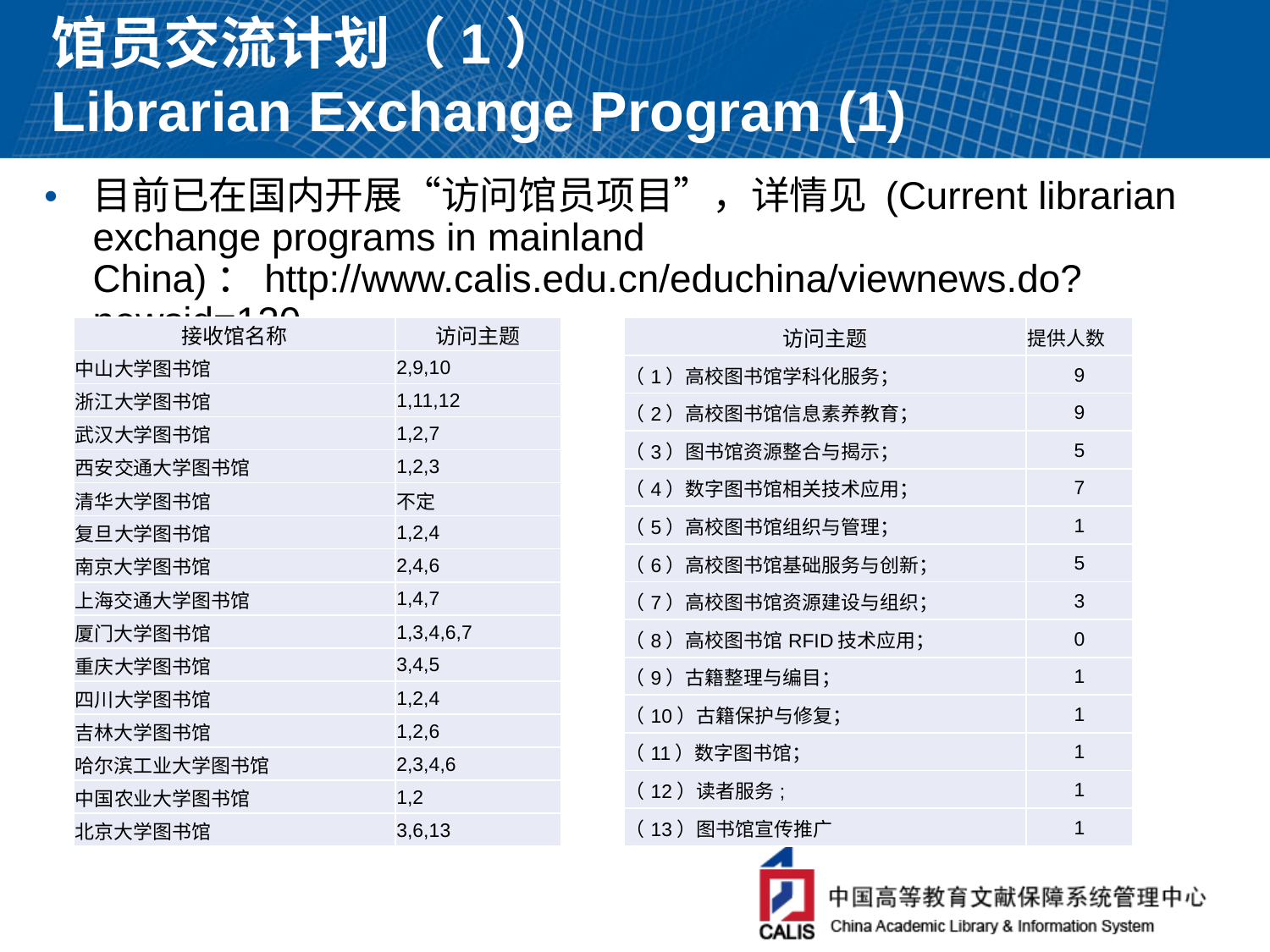

# 馆员交流计划（1） Librarian Exchange Program (1)
目前已在国内开展“访问馆员项目”，详情见 (Current librarian exchange programs in mainland China)：http://www.calis.edu.cn/educhina/viewnews.do?newsid=120

| 接收馆名称 | 访问主题 |
| --- | --- |
| 中山大学图书馆 | 2,9,10 |
| 浙江大学图书馆 | 1,11,12 |
| 武汉大学图书馆 | 1,2,7 |
| 西安交通大学图书馆 | 1,2,3 |
| 清华大学图书馆 | 不定 |
| 复旦大学图书馆 | 1,2,4 |
| 南京大学图书馆 | 2,4,6 |
| 上海交通大学图书馆 | 1,4,7 |
| 厦门大学图书馆 | 1,3,4,6,7 |
| 重庆大学图书馆 | 3,4,5 |
| 四川大学图书馆 | 1,2,4 |
| 吉林大学图书馆 | 1,2,6 |
| 哈尔滨工业大学图书馆 | 2,3,4,6 |
| 中国农业大学图书馆 | 1,2 |
| 北京大学图书馆 | 3,6,13 |
| 访问主题 | 提供人数 |
| --- | --- |
| （1）高校图书馆学科化服务； | 9 |
| （2）高校图书馆信息素养教育； | 9 |
| （3）图书馆资源整合与揭示； | 5 |
| （4）数字图书馆相关技术应用； | 7 |
| （5）高校图书馆组织与管理； | 1 |
| （6）高校图书馆基础服务与创新； | 5 |
| （7）高校图书馆资源建设与组织； | 3 |
| （8）高校图书馆RFID技术应用； | 0 |
| （9）古籍整理与编目； | 1 |
| （10）古籍保护与修复； | 1 |
| （11）数字图书馆； | 1 |
| （12）读者服务; | 1 |
| （13）图书馆宣传推广 | 1 |